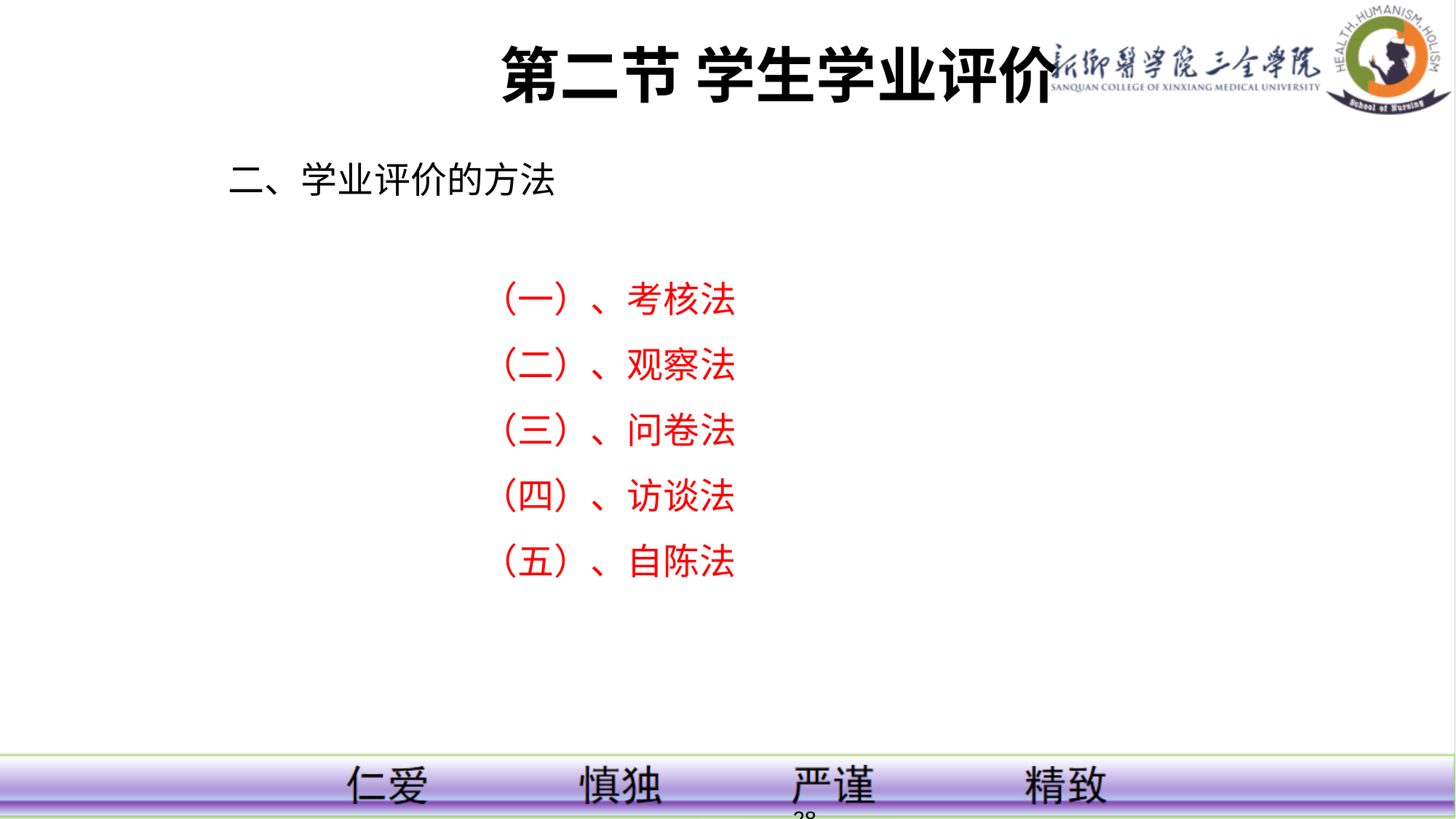

# 第二节 学生学业评价
二、学业评价的方法
（一）、考核法
（二）、观察法
（三）、问卷法
（四）、访谈法
（五）、自陈法

28
28